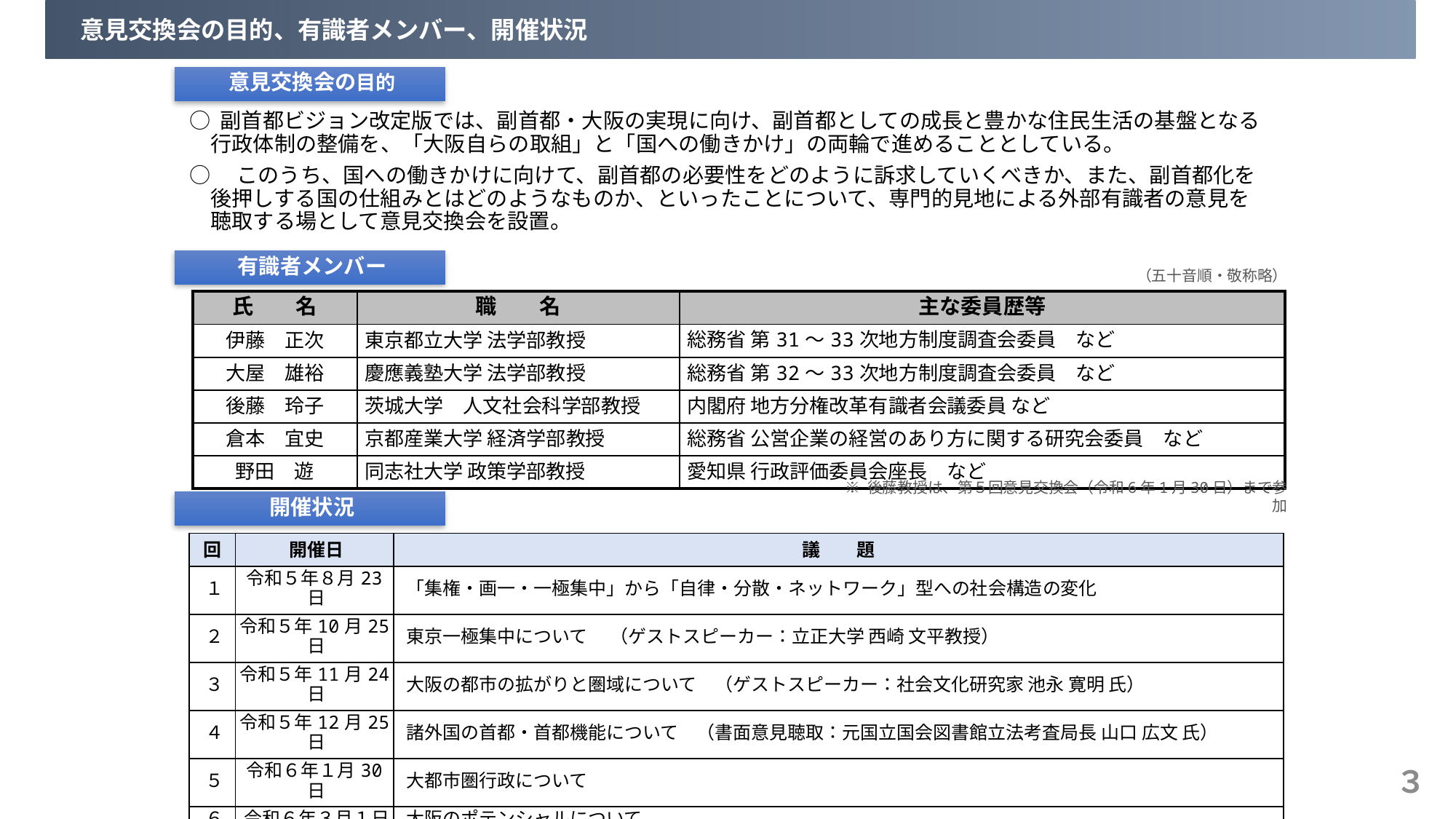

意見交換会の目的、有識者メンバー、開催状況
意見交換会の目的
○ 副首都ビジョン改定版では、副首都・大阪の実現に向け、副首都としての成長と豊かな住民生活の基盤となる行政体制の整備を、「大阪自らの取組」と「国への働きかけ」の両輪で進めることとしている。
○　このうち、国への働きかけに向けて、副首都の必要性をどのように訴求していくべきか、また、副首都化を後押しする国の仕組みとはどのようなものか、といったことについて、専門的見地による外部有識者の意見を聴取する場として意見交換会を設置。
有識者メンバー
（五十音順・敬称略）
| 氏　　名 | 職　　名 | 主な委員歴等 |
| --- | --- | --- |
| 伊藤　正次 | 東京都立大学 法学部教授 | 総務省 第31～33次地方制度調査会委員　など |
| 大屋　雄裕 | 慶應義塾大学 法学部教授 | 総務省 第32～33次地方制度調査会委員　など |
| 後藤　玲子 | 茨城大学　人文社会科学部教授 | 内閣府 地方分権改革有識者会議委員 など |
| 倉本　宜史 | 京都産業大学 経済学部教授 | 総務省 公営企業の経営のあり方に関する研究会委員　など |
| 野田　遊 | 同志社大学 政策学部教授 | 愛知県 行政評価委員会座長　など |
※ 後藤教授は、第５回意見交換会（令和6年1月30日）まで参加
開催状況
| 回 | 開催日 | 議　　題 |
| --- | --- | --- |
| １ | 令和５年８月23日 | 「集権・画一・一極集中」から「自律・分散・ネットワーク」型への社会構造の変化 |
| ２ | 令和５年10月25日 | 東京一極集中について 　（ゲストスピーカー：立正大学 西崎 文平教授） |
| ３ | 令和５年11月24日 | 大阪の都市の拡がりと圏域について　（ゲストスピーカー：社会文化研究家 池永 寛明 氏） |
| ４ | 令和５年12月25日 | 諸外国の首都・首都機能について　（書面意見聴取：元国立国会図書館立法考査局長 山口 広文 氏） |
| ５ | 令和６年１月30日 | 大都市圏行政について |
| ６ | 令和６年３月１日 | 大阪のポテンシャルについて |
| ７ | 令和６年４月25日 | 複数の都市が日本の成長をけん引する新たな国の形に向けて |
| ８ | 令和６年６月14日 | 国への働きかけに向けた副首都化を後押しする仕組みについて |
| ９ | 令和６年８月７日 | 国への働きかけに向けた副首都化を後押しする仕組みについて/副首都ビジョンで示す法整備について |
３